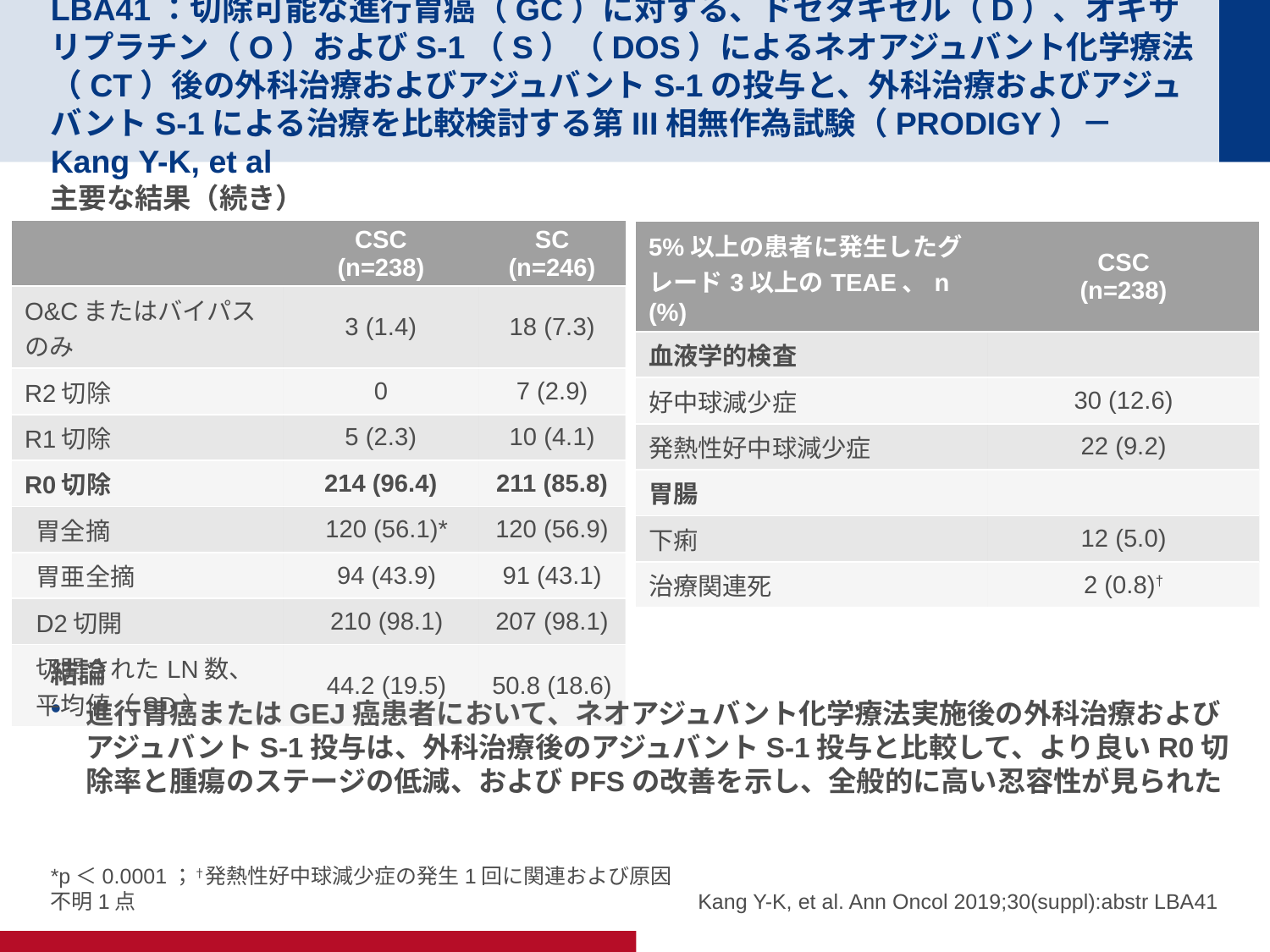

# LBA41：切除可能な進行胃癌（GC）に対する、ドセタキセル（D）、オキサリプラチン（O）およびS-1（S）（DOS）によるネオアジュバント化学療法（CT）後の外科治療およびアジュバントS-1の投与と、外科治療およびアジュバントS-1による治療を比較検討する第III相無作為試験（PRODIGY）－Kang Y-K, et al
主要な結果（続き）
結論
進行胃癌またはGEJ癌患者において、ネオアジュバント化学療法実施後の外科治療およびアジュバントS-1投与は、外科治療後のアジュバントS-1投与と比較して、より良いR0切除率と腫瘍のステージの低減、およびPFSの改善を示し、全般的に高い忍容性が見られた
|  | CSC (n=238) | SC (n=246) |
| --- | --- | --- |
| O&Cまたはバイパスのみ | 3 (1.4) | 18 (7.3) |
| R2切除 | 0 | 7 (2.9) |
| R1切除 | 5 (2.3) | 10 (4.1) |
| R0切除 | 214 (96.4) | 211 (85.8) |
| 胃全摘 | 120 (56.1)\* | 120 (56.9) |
| 胃亜全摘 | 94 (43.9) | 91 (43.1) |
| D2切開 | 210 (98.1) | 207 (98.1) |
| 切開されたLN数、平均値（SD） | 44.2 (19.5) | 50.8 (18.6) |
| 5%以上の患者に発生したグレード3以上のTEAE、n (%) | CSC (n=238) |
| --- | --- |
| 血液学的検査 |  |
| 好中球減少症 | 30 (12.6) |
| 発熱性好中球減少症 | 22 (9.2) |
| 胃腸 |  |
| 下痢 | 12 (5.0) |
| 治療関連死 | 2 (0.8)† |
*p＜0.0001；†発熱性好中球減少症の発生1回に関連および原因不明1点
Kang Y-K, et al. Ann Oncol 2019;30(suppl):abstr LBA41